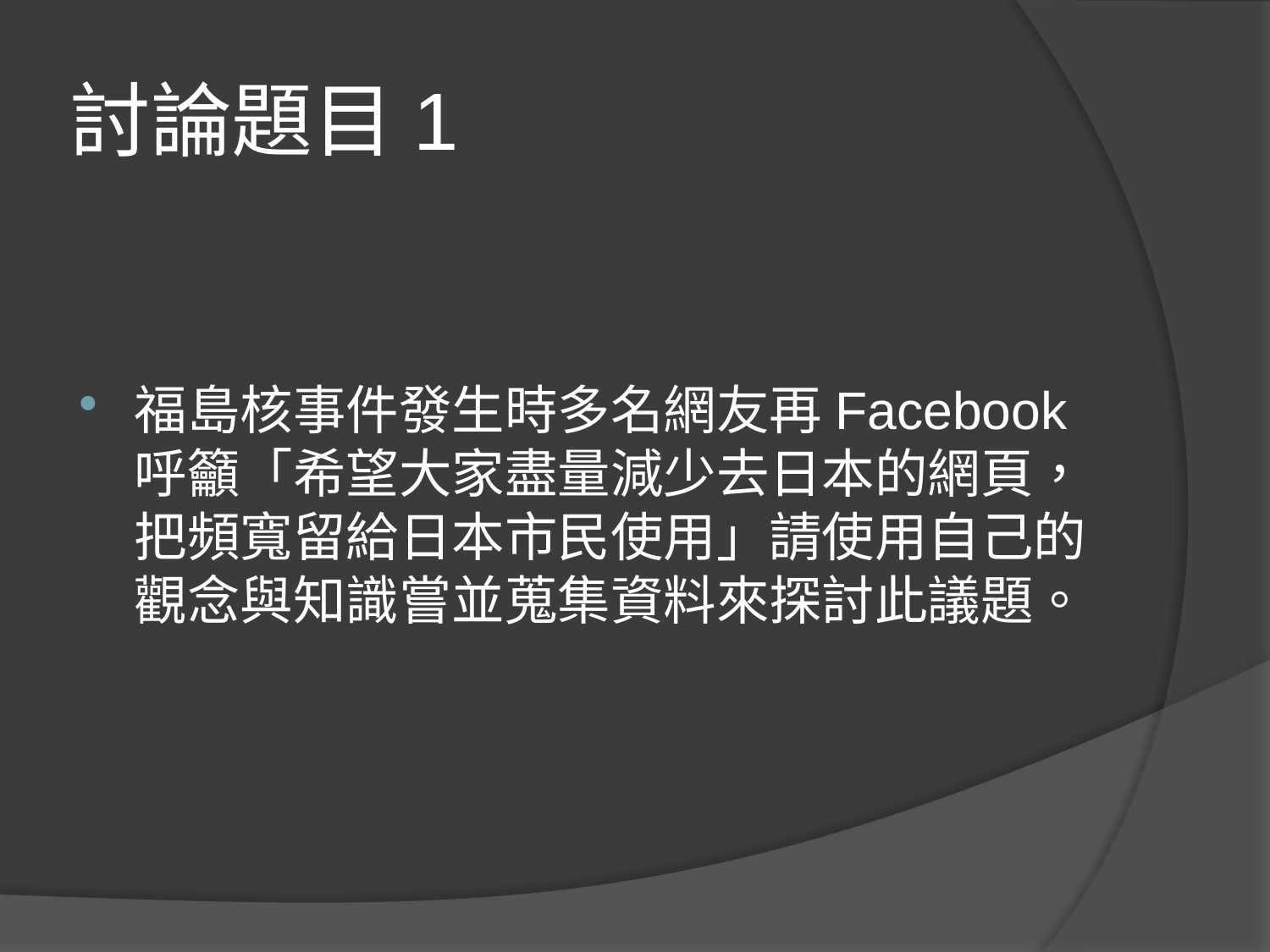

# 討論題目1

福島核事件發生時多名網友再Facebook呼籲「希望大家盡量減少去日本的網頁，把頻寬留給日本市民使用」請使用自己的觀念與知識嘗並蒐集資料來探討此議題。